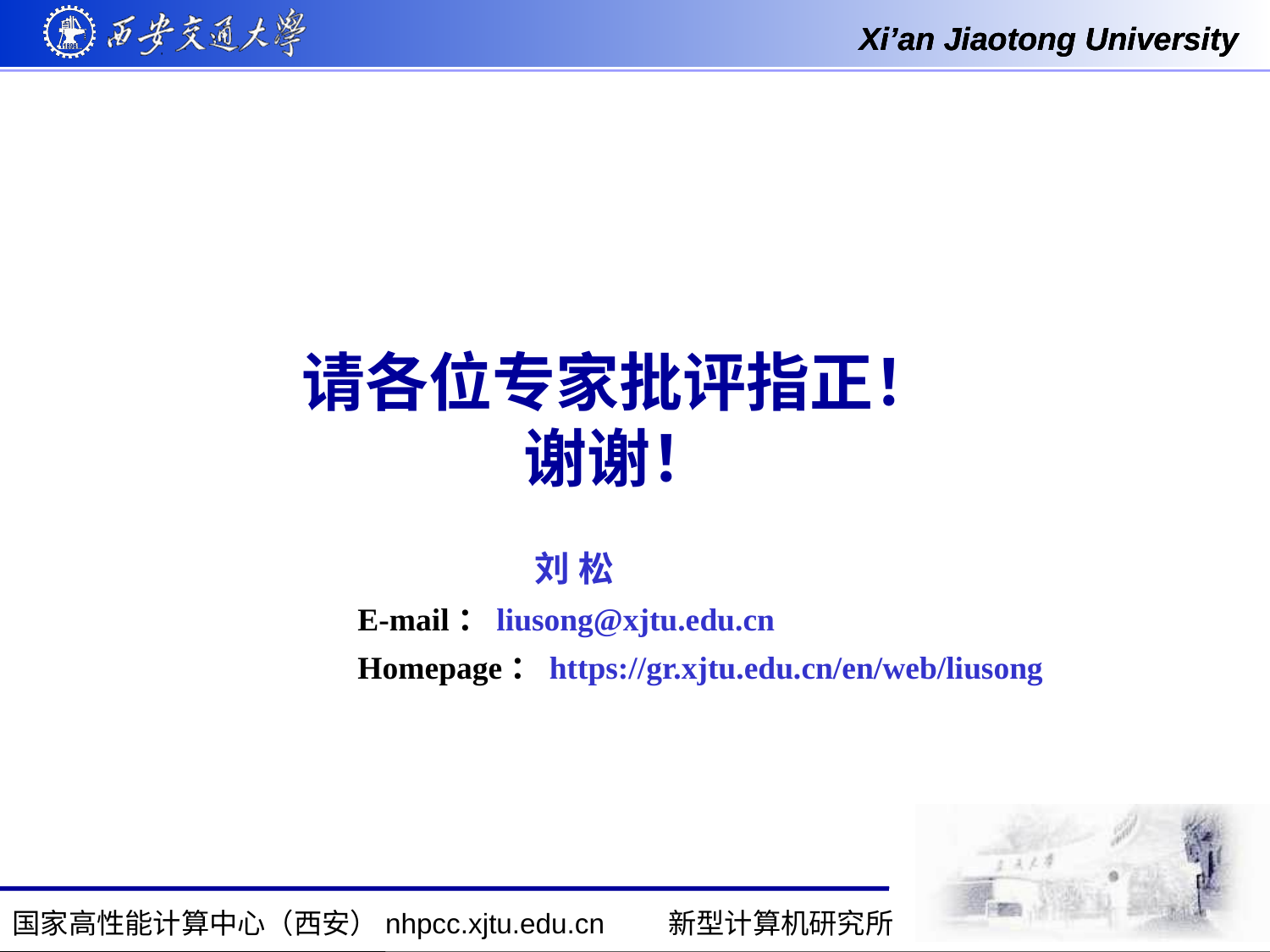

# 请各位专家批评指正！ 谢谢！
                     刘 松
E-mail：liusong@xjtu.edu.cn
Homepage：https://gr.xjtu.edu.cn/en/web/liusong